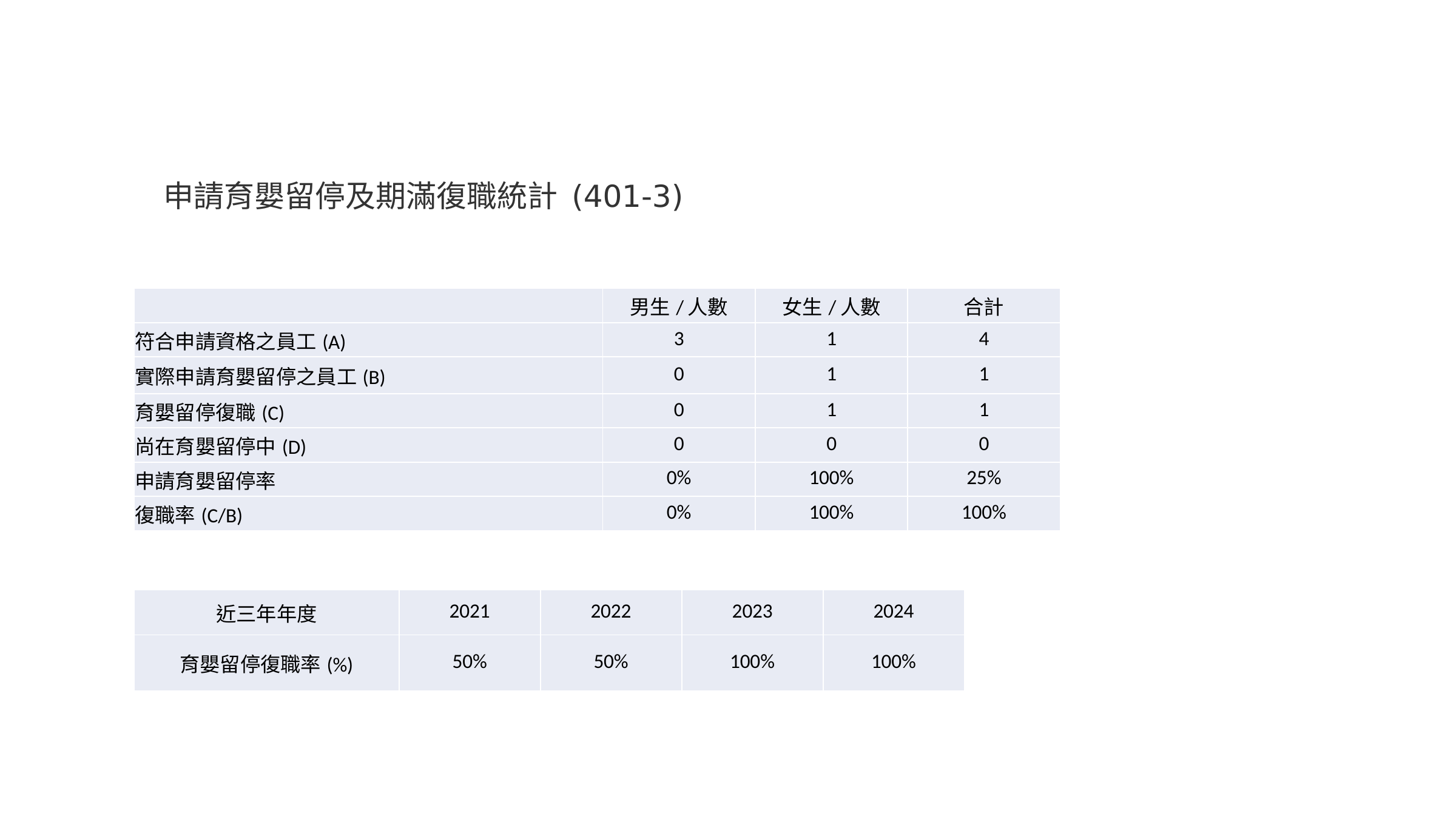

申請育嬰留停及期滿復職統計 (401-3)

|  | 男生/人數 | 女生/人數 | 合計 |
| --- | --- | --- | --- |
| 符合申請資格之員工(A) | 3 | 1 | 4 |
| 實際申請育嬰留停之員工(B) | 0 | 1 | 1 |
| 育嬰留停復職(C) | 0 | 1 | 1 |
| 尚在育嬰留停中(D) | 0 | 0 | 0 |
| 申請育嬰留停率 | 0% | 100% | 25% |
| 復職率(C/B) | 0% | 100% | 100% |
| 近三年年度 | 2021 | 2022 | 2023 | 2024 |
| --- | --- | --- | --- | --- |
| 育嬰留停復職率(%) | 50% | 50% | 100% | 100% |